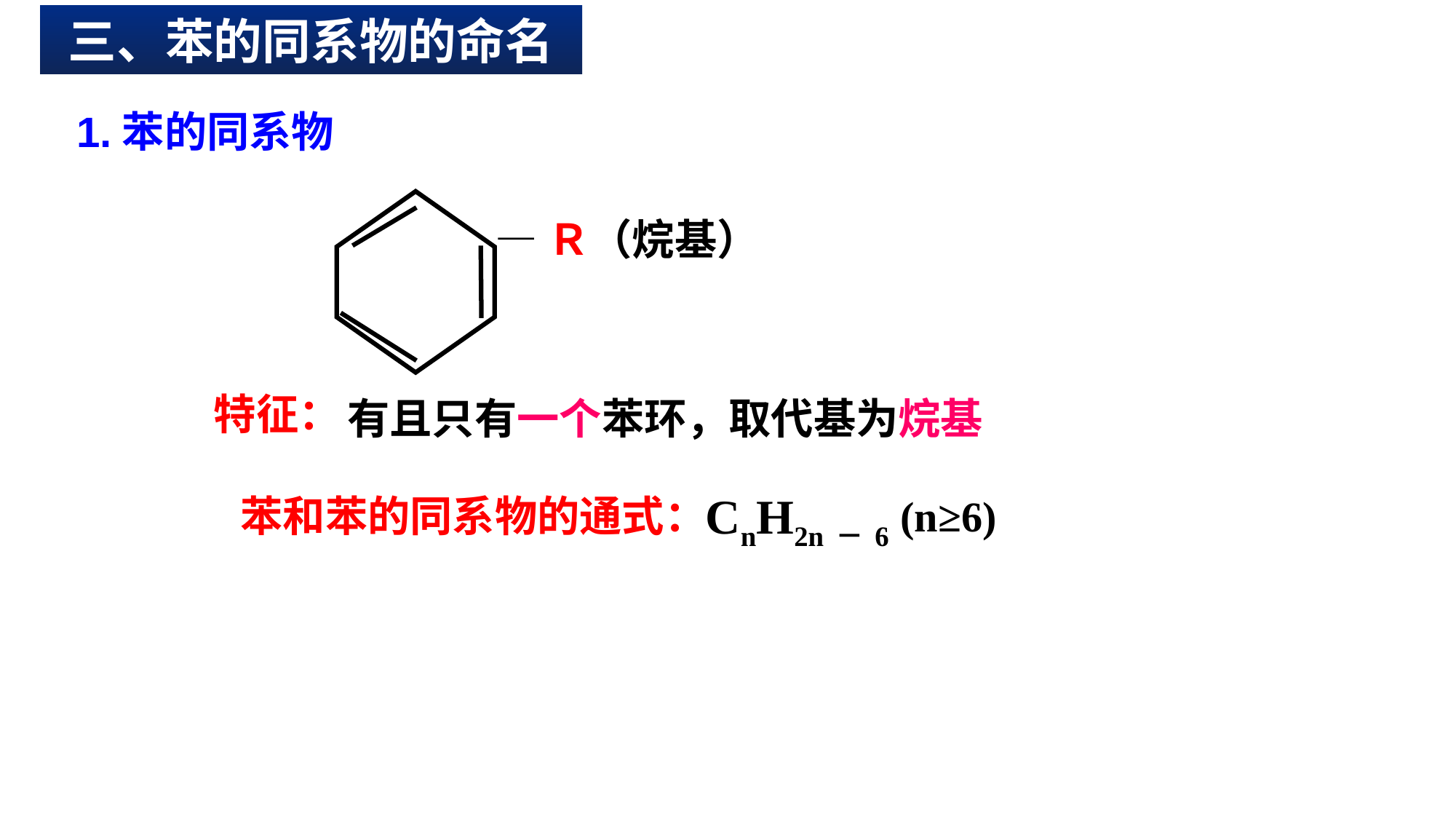

三、苯的同系物的命名
1.苯的同系物

—Ｒ（烷基）
特征：
有且只有一个苯环，取代基为烷基
CnH2n－6
(n≥6)
苯和苯的同系物的通式：